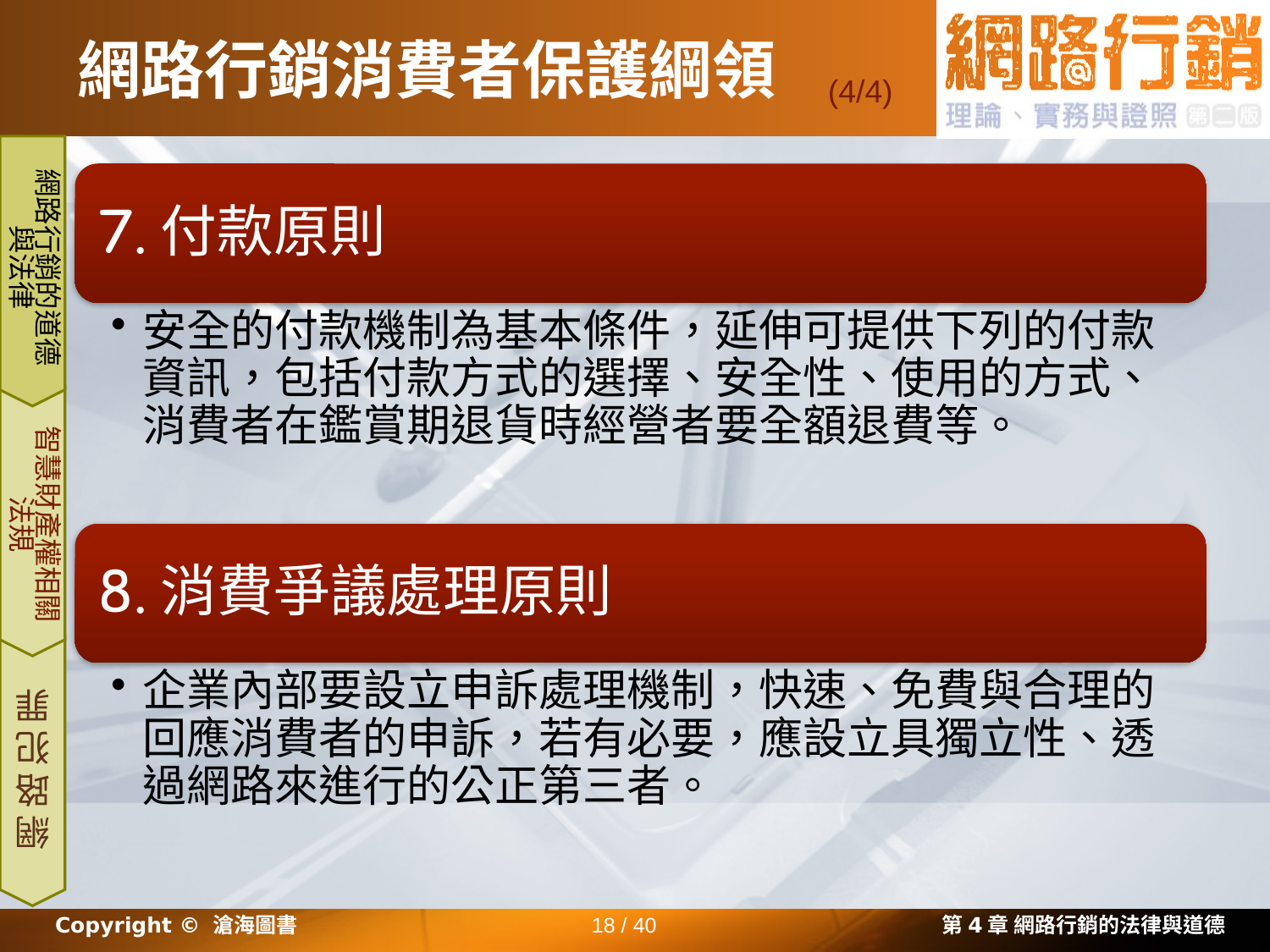

# 網路行銷消費者保護綱領
(4/4)
網路行銷的道德與法律
7.付款原則
安全的付款機制為基本條件，延伸可提供下列的付款資訊，包括付款方式的選擇、安全性、使用的方式、消費者在鑑賞期退貨時經營者要全額退費等。
8.消費爭議處理原則
企業內部要設立申訴處理機制，快速、免費與合理的回應消費者的申訴，若有必要，應設立具獨立性、透過網路來進行的公正第三者。

智慧財產權相關法規

網路犯罪
Copyright © 滄海圖書
18 / 40
第4章 網路行銷的法律與道德